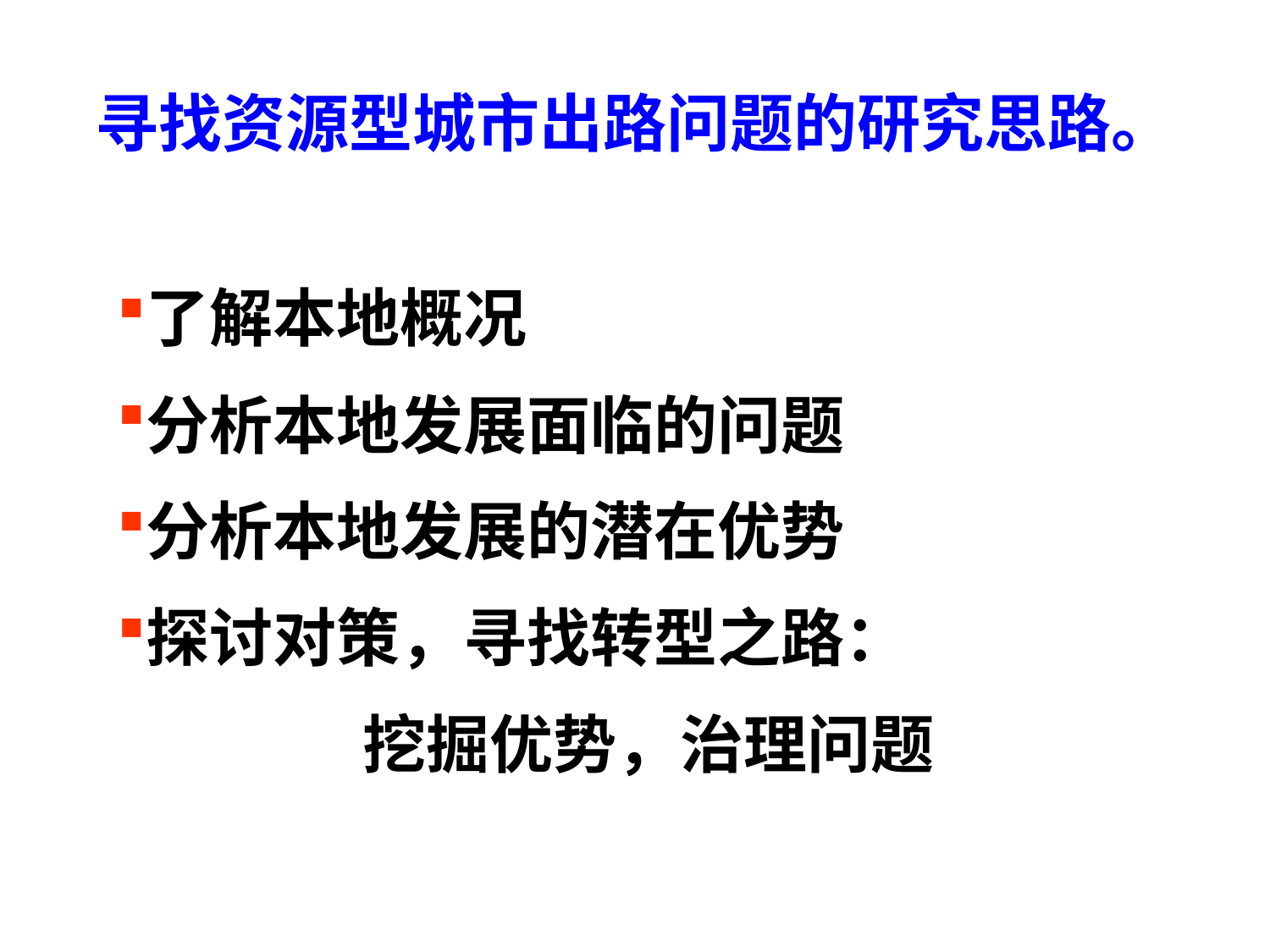

寻找资源型城市出路问题的研究思路。
了解本地概况
分析本地发展面临的问题
分析本地发展的潜在优势
探讨对策，寻找转型之路：
                挖掘优势，治理问题